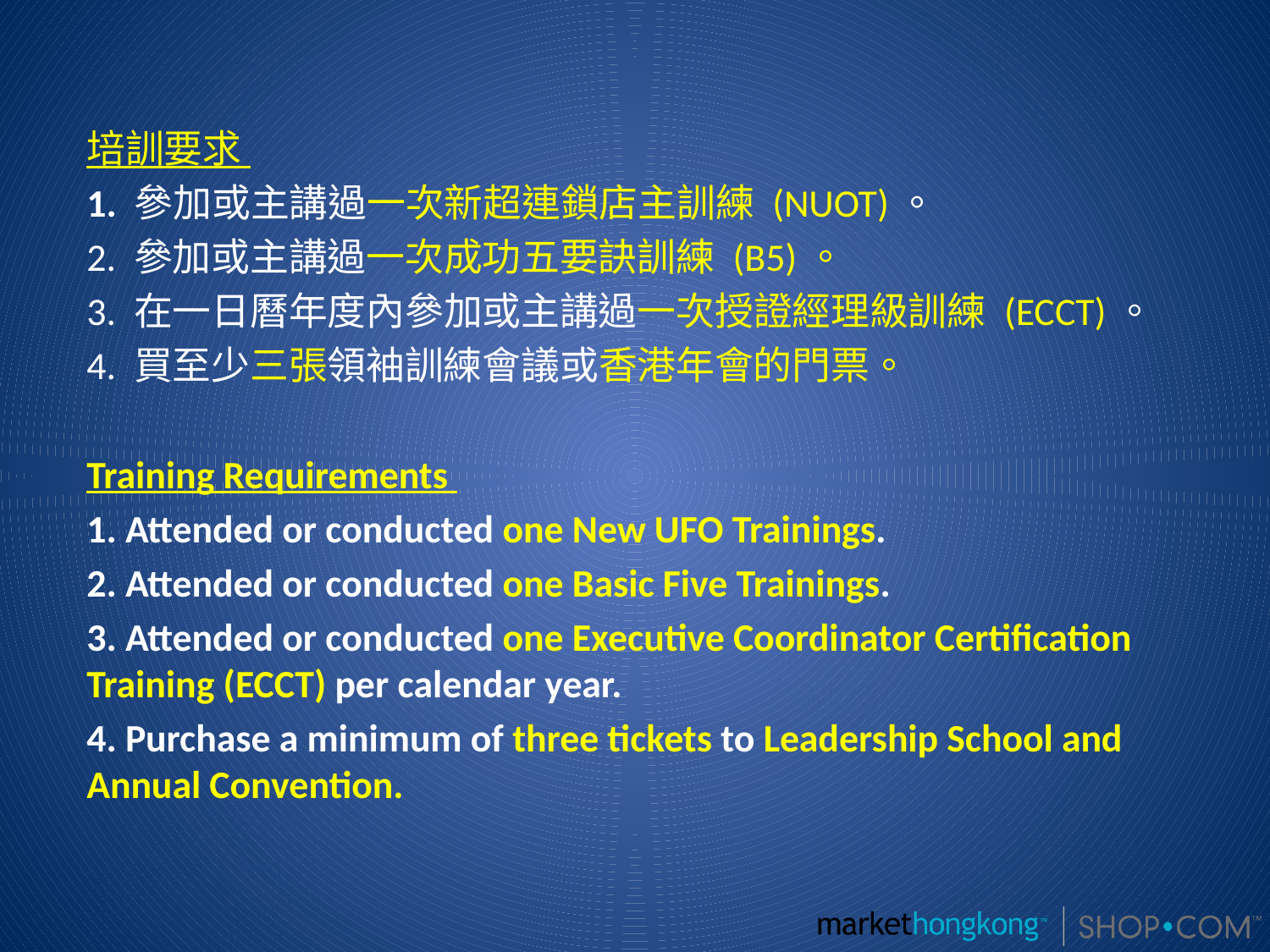

培訓要求
1. 參加或主講過一次新超連鎖店主訓練 (NUOT)。
2. 參加或主講過一次成功五要訣訓練 (B5)。
3. 在一日曆年度內參加或主講過一次授證經理級訓練 (ECCT)。
4. 買至少三張領袖訓練會議或香港年會的門票。

Training Requirements
1. Attended or conducted one New UFO Trainings.
2. Attended or conducted one Basic Five Trainings.
3. Attended or conducted one Executive Coordinator Certification Training (ECCT) per calendar year.
4. Purchase a minimum of three tickets to Leadership School and Annual Convention.